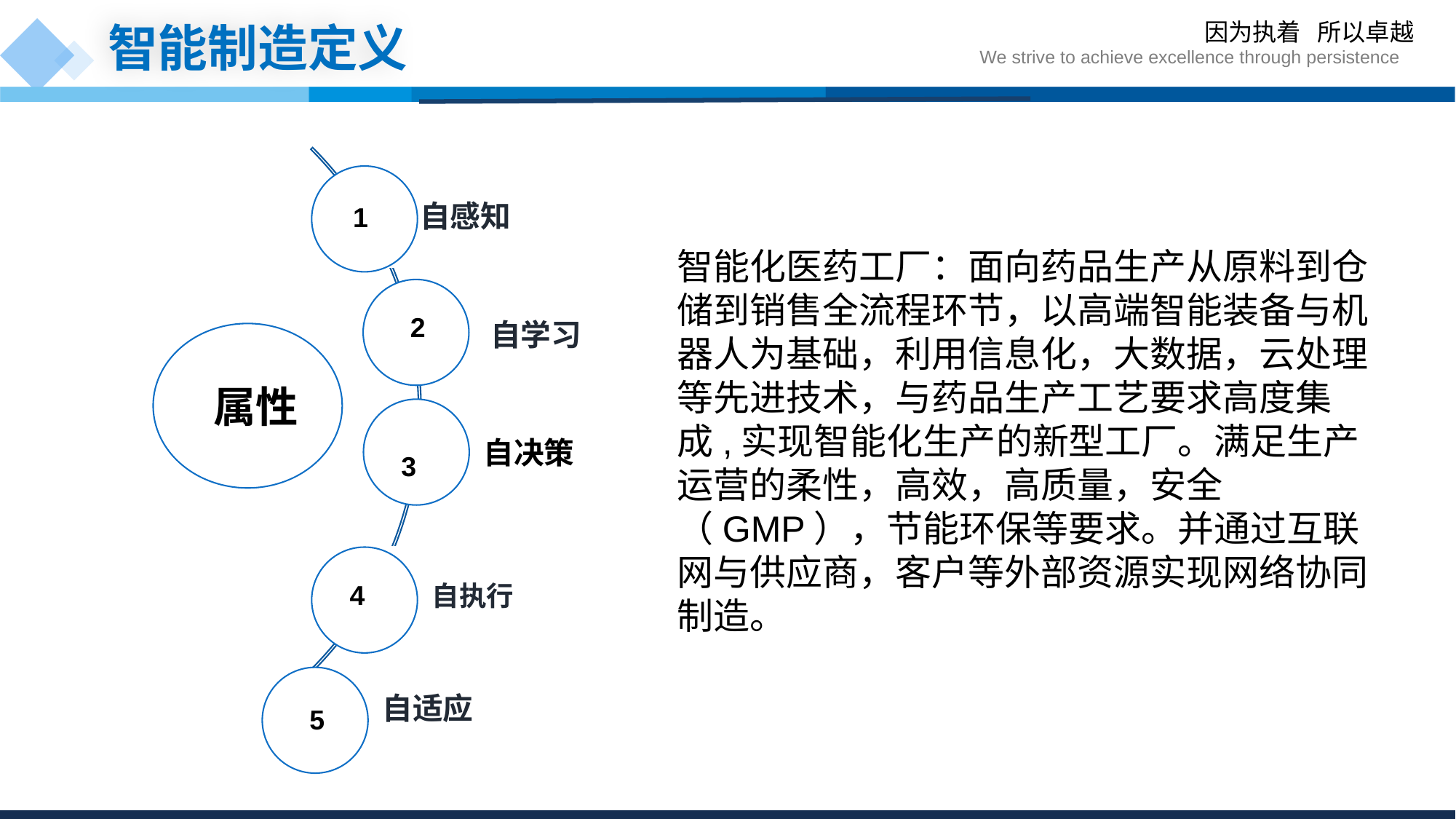

智能制造定义
自感知
自学习
自决策
自执行
1
智能化医药工厂：面向药品生产从原料到仓储到销售全流程环节，以高端智能装备与机器人为基础，利用信息化，大数据，云处理等先进技术，与药品生产工艺要求高度集成,实现智能化生产的新型工厂。满足生产运营的柔性，高效，高质量，安全（GMP），节能环保等要求。并通过互联网与供应商，客户等外部资源实现网络协同制造。
2

属性
3
4

自适应

5